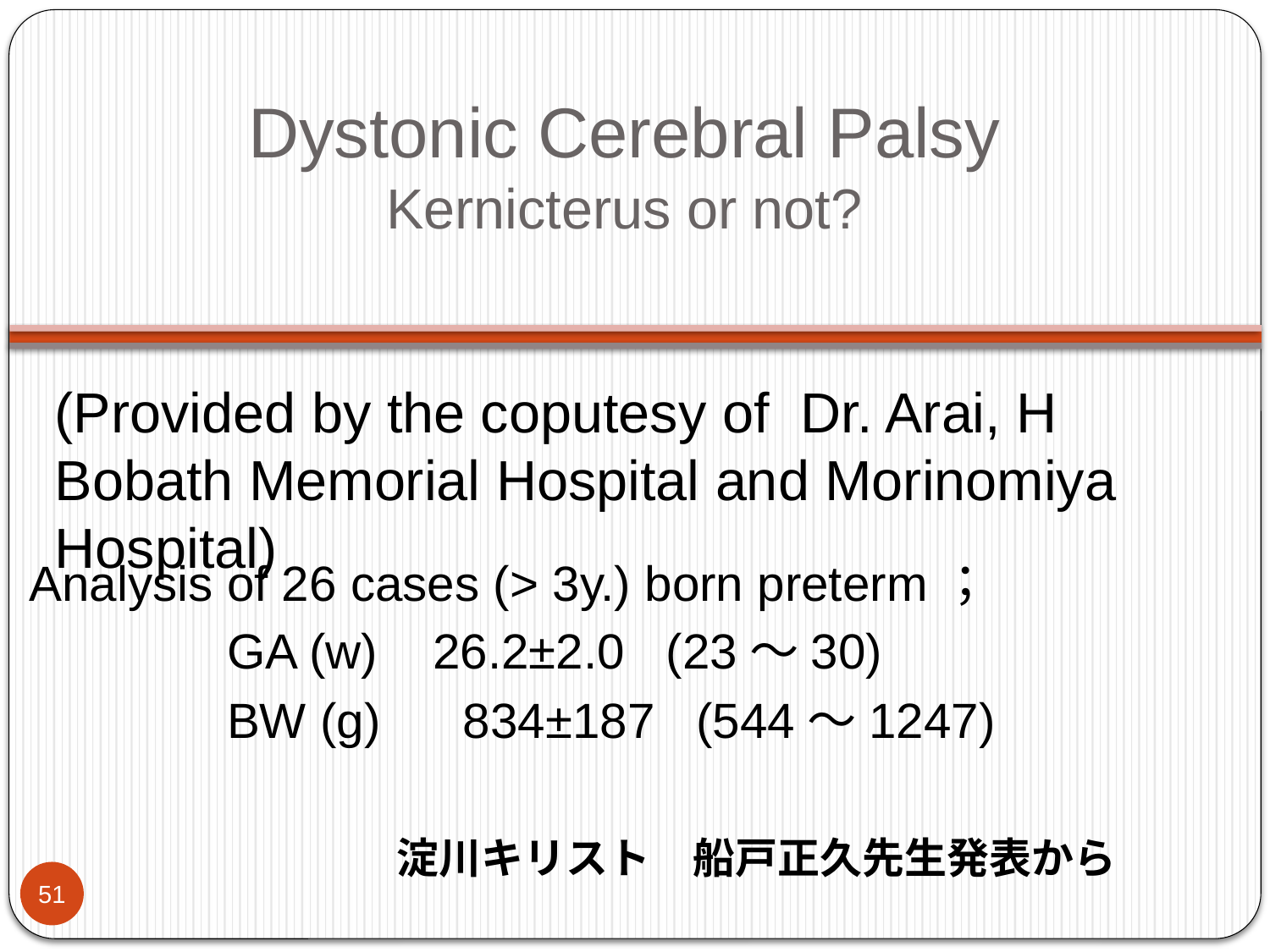

# Dystonic Cerebral Palsy Kernicterus or not?

(Provided by the coputesy of  Dr. Arai, H
Bobath Memorial Hospital and Morinomiya Hospital)
Analysis of 26 cases (> 3y.) born preterm；
GA (w)    26.2±2.0   (23～30)
BW (g)      834±187   (544～1247)
淀川キリスト　船戸正久先生発表から
51